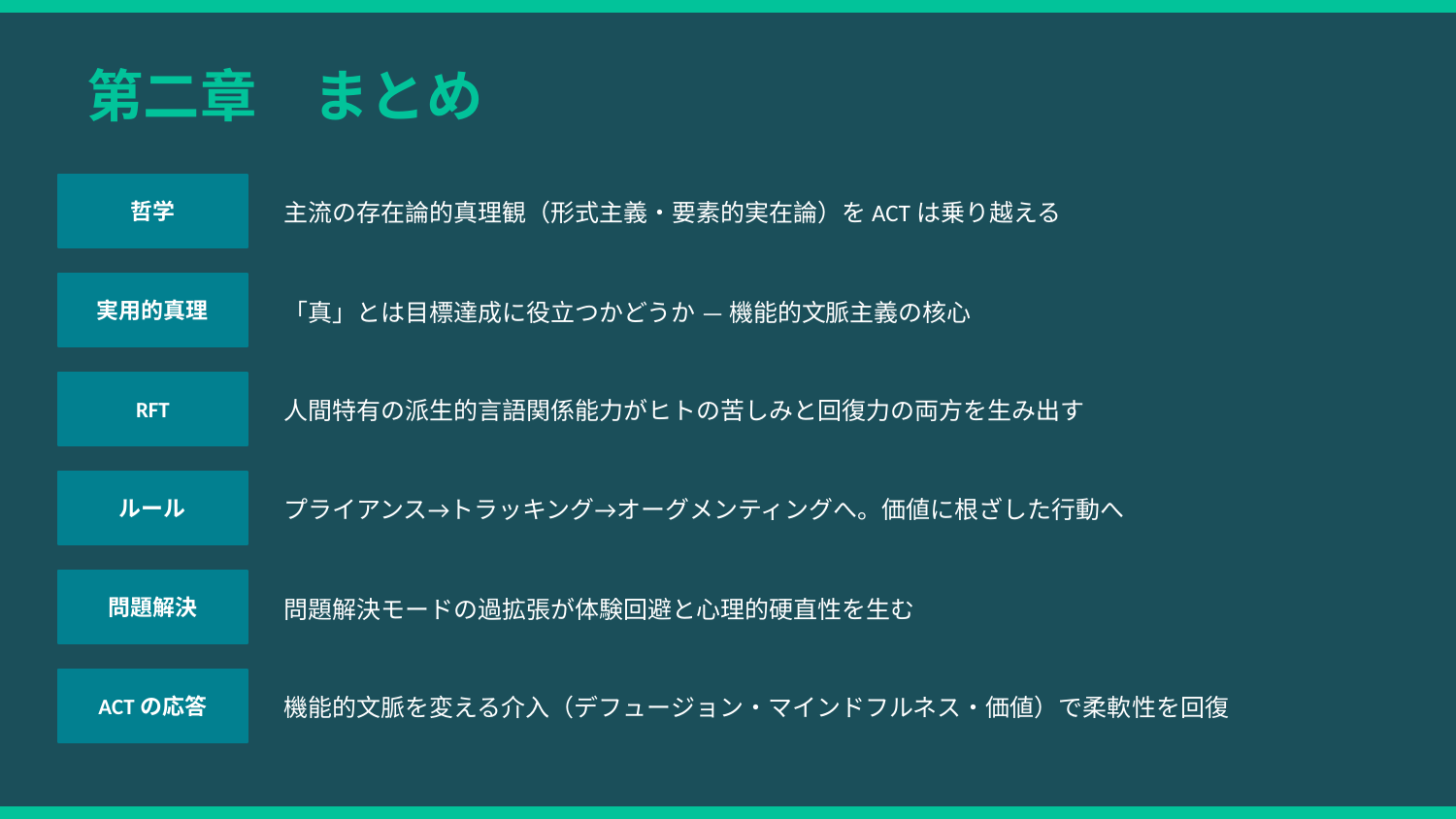

第二章　まとめ

哲学
主流の存在論的真理観（形式主義・要素的実在論）をACTは乗り越える

実用的真理
「真」とは目標達成に役立つかどうか — 機能的文脈主義の核心

RFT
人間特有の派生的言語関係能力がヒトの苦しみと回復力の両方を生み出す

ルール
プライアンス→トラッキング→オーグメンティングへ。価値に根ざした行動へ

問題解決
問題解決モードの過拡張が体験回避と心理的硬直性を生む

ACTの応答
機能的文脈を変える介入（デフュージョン・マインドフルネス・価値）で柔軟性を回復